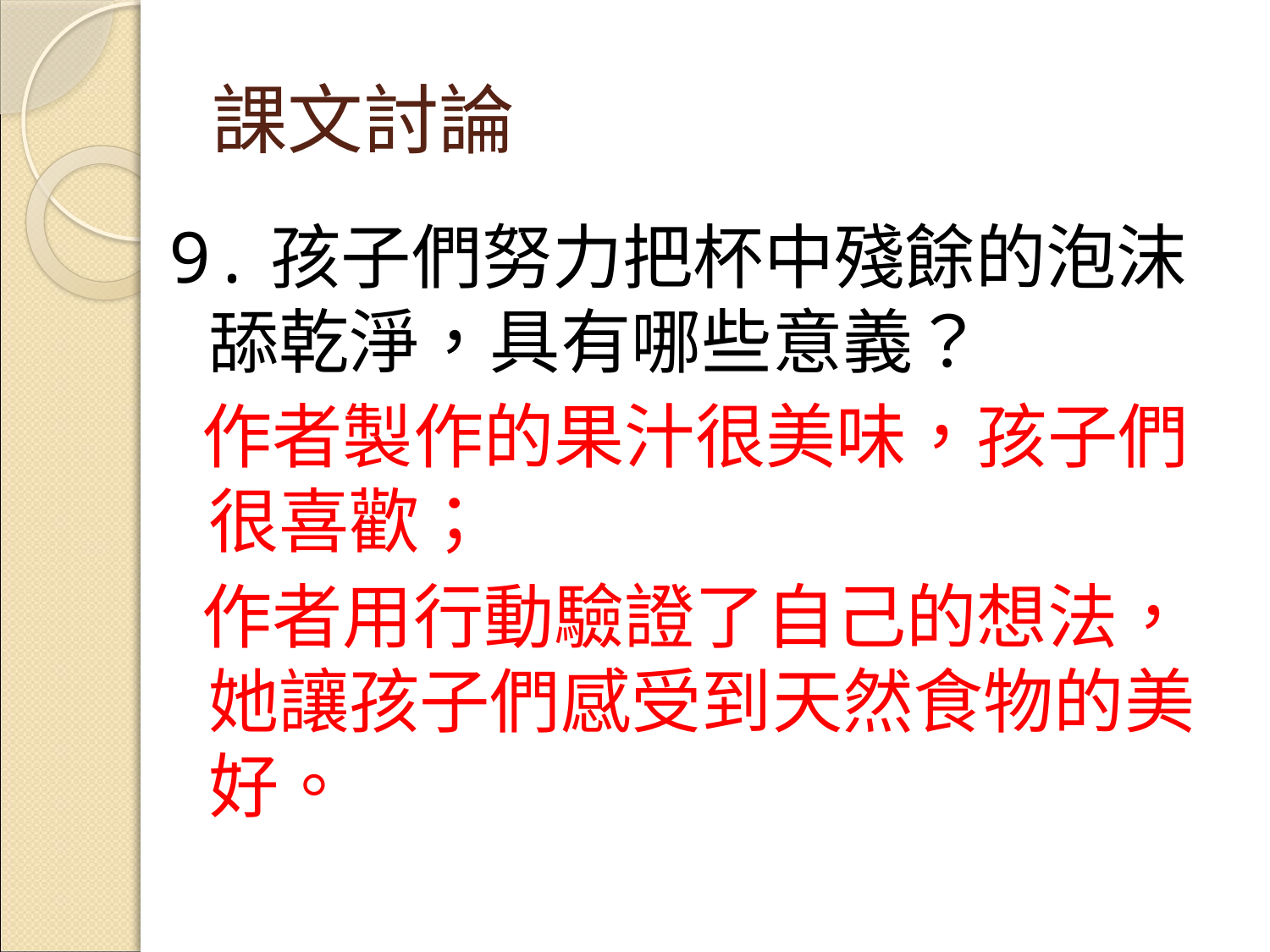

課文討論
9.孩子們努力把杯中殘餘的泡沫舔乾淨，具有哪些意義？
 作者製作的果汁很美味，孩子們很喜歡；
 作者用行動驗證了自己的想法，她讓孩子們感受到天然食物的美好。